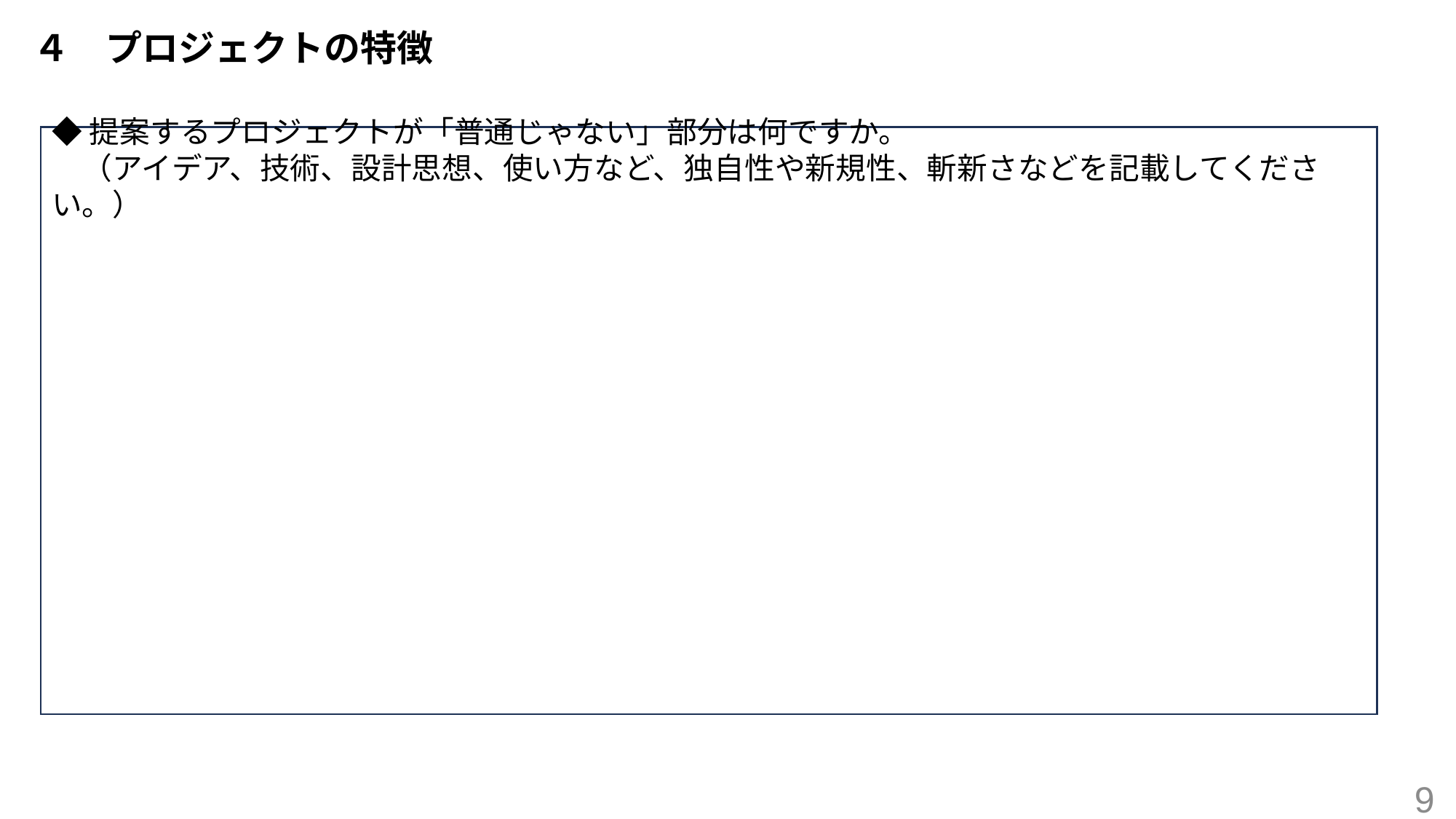

# ４　プロジェクトの特徴
◆提案するプロジェクトが「普通じゃない」部分は何ですか。
　（アイデア、技術、設計思想、使い方など、独自性や新規性、斬新さなどを記載してください。）

9